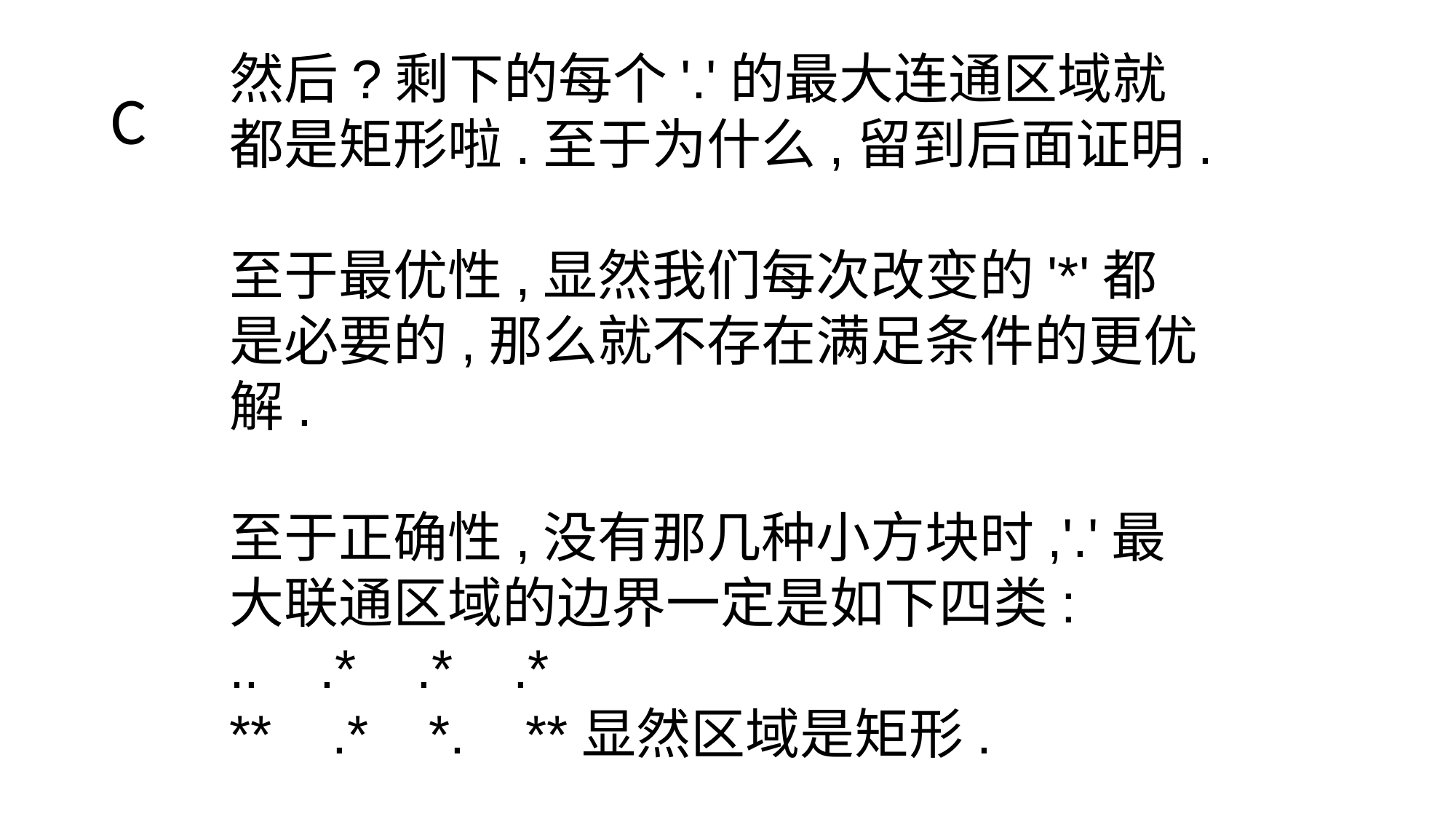

然后?剩下的每个'.'的最大连通区域就都是矩形啦.至于为什么,留到后面证明.

至于最优性,显然我们每次改变的'*'都是必要的,那么就不存在满足条件的更优解.

至于正确性,没有那几种小方块时,'.'最大联通区域的边界一定是如下四类:
..    .*    .*    .*
**    .*    *.    **显然区域是矩形.
C